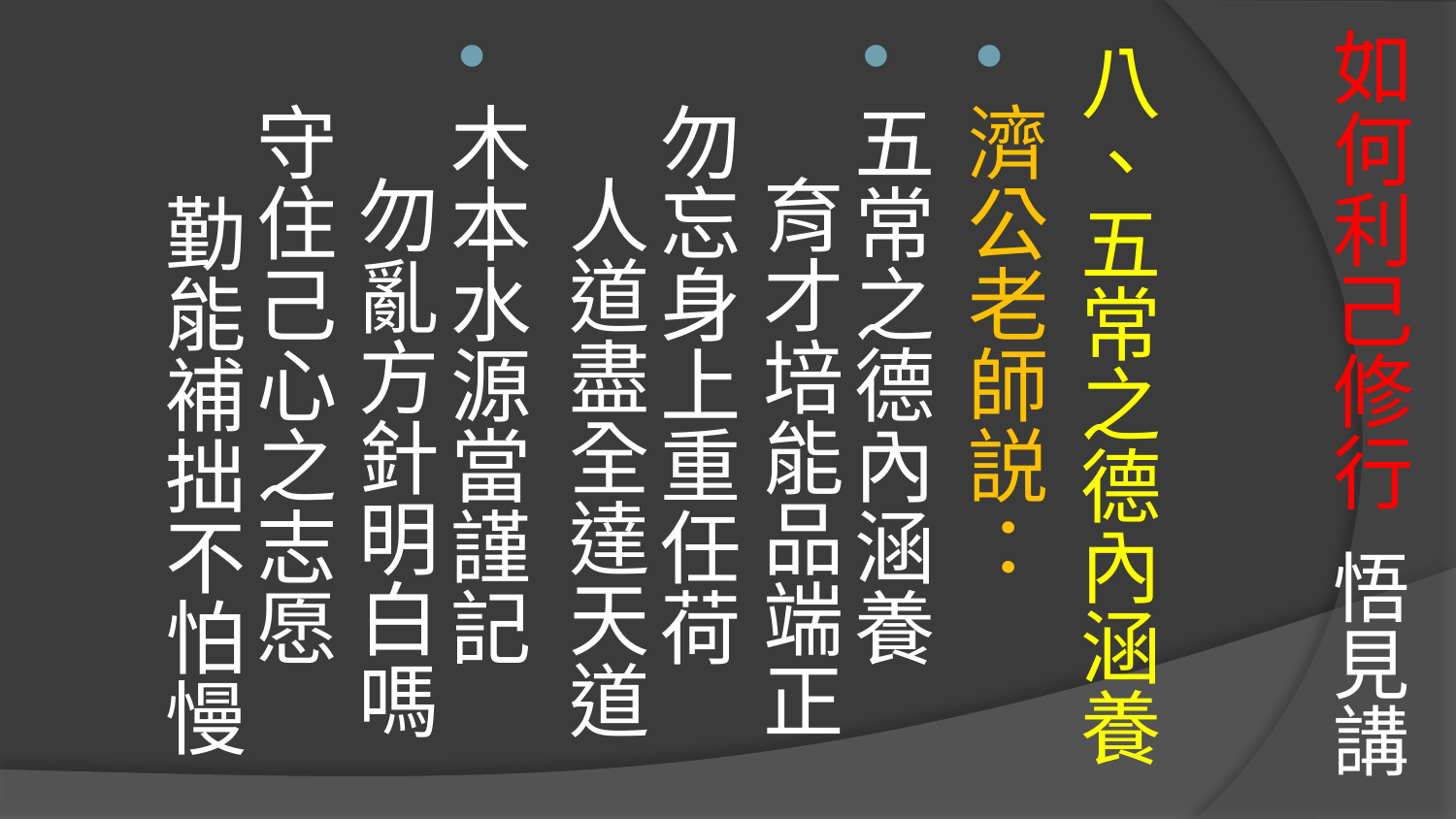

# 如何利己修行  悟見講
八、五常之德內涵養
濟公老師説：
五常之德內涵養           育才培能品端正
勿忘身上重任荷           人道盡全達天道
木本水源當謹記           勿亂方針明白嗎
守住己心之志愿            勤能補拙不怕慢